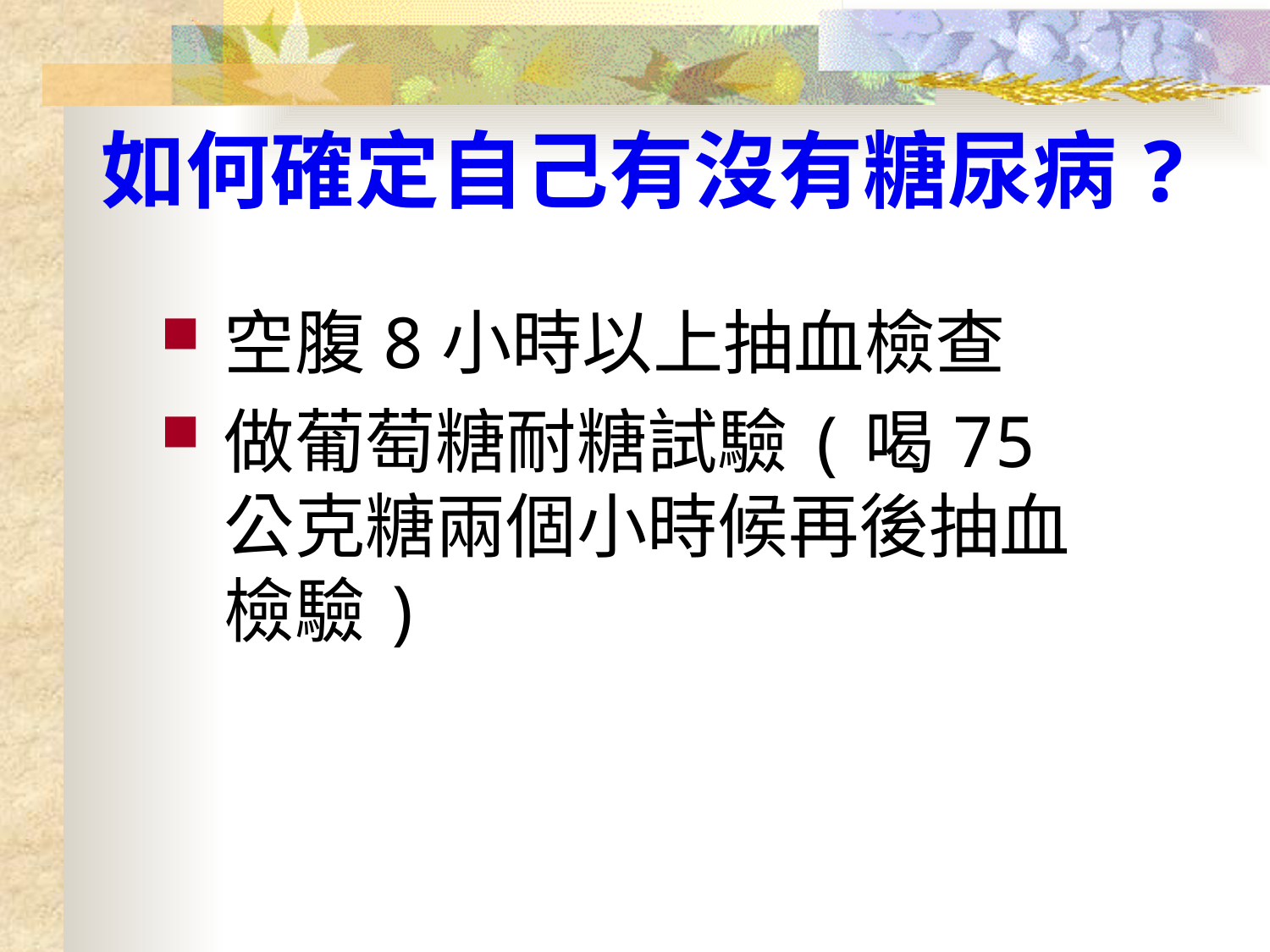

# 如何確定自己有沒有糖尿病?
空腹8小時以上抽血檢查
做葡萄糖耐糖試驗(喝75公克糖兩個小時候再後抽血檢驗)